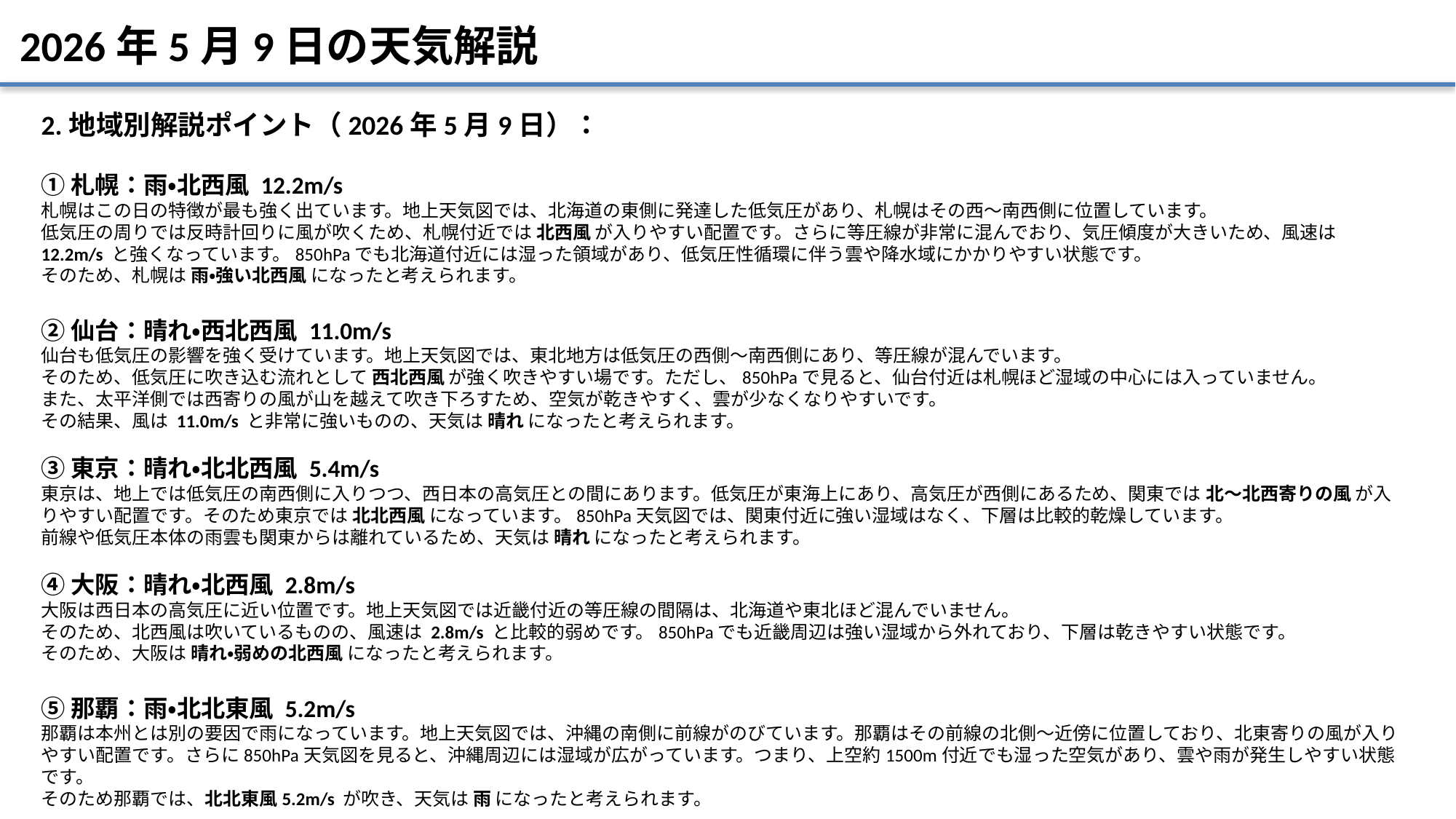

2026年5月9日の天気解説
2.地域別解説ポイント（2026年5月9日）：

①札幌：雨・北西風 12.2m/s
札幌はこの日の特徴が最も強く出ています。地上天気図では、北海道の東側に発達した低気圧があり、札幌はその西〜南西側に位置しています。
低気圧の周りでは反時計回りに風が吹くため、札幌付近では 北西風 が入りやすい配置です。さらに等圧線が非常に混んでおり、気圧傾度が大きいため、風速は 12.2m/s と強くなっています。850hPaでも北海道付近には湿った領域があり、低気圧性循環に伴う雲や降水域にかかりやすい状態です。
そのため、札幌は 雨・強い北西風 になったと考えられます。

②仙台：晴れ・西北西風 11.0m/s
仙台も低気圧の影響を強く受けています。地上天気図では、東北地方は低気圧の西側〜南西側にあり、等圧線が混んでいます。
そのため、低気圧に吹き込む流れとして 西北西風 が強く吹きやすい場です。ただし、850hPaで見ると、仙台付近は札幌ほど湿域の中心には入っていません。
また、太平洋側では西寄りの風が山を越えて吹き下ろすため、空気が乾きやすく、雲が少なくなりやすいです。
その結果、風は 11.0m/s と非常に強いものの、天気は 晴れ になったと考えられます。

③東京：晴れ・北北西風 5.4m/s
東京は、地上では低気圧の南西側に入りつつ、西日本の高気圧との間にあります。低気圧が東海上にあり、高気圧が西側にあるため、関東では 北〜北西寄りの風 が入りやすい配置です。そのため東京では 北北西風 になっています。850hPa天気図では、関東付近に強い湿域はなく、下層は比較的乾燥しています。
前線や低気圧本体の雨雲も関東からは離れているため、天気は 晴れ になったと考えられます。

④大阪：晴れ・北西風 2.8m/s
大阪は西日本の高気圧に近い位置です。地上天気図では近畿付近の等圧線の間隔は、北海道や東北ほど混んでいません。
そのため、北西風は吹いているものの、風速は 2.8m/s と比較的弱めです。850hPaでも近畿周辺は強い湿域から外れており、下層は乾きやすい状態です。
そのため、大阪は 晴れ・弱めの北西風 になったと考えられます。

⑤那覇：雨・北北東風 5.2m/s
那覇は本州とは別の要因で雨になっています。地上天気図では、沖縄の南側に前線がのびています。那覇はその前線の北側〜近傍に位置しており、北東寄りの風が入りやすい配置です。さらに850hPa天気図を見ると、沖縄周辺には湿域が広がっています。つまり、上空約1500m付近でも湿った空気があり、雲や雨が発生しやすい状態です。
そのため那覇では、北北東風5.2m/s が吹き、天気は 雨 になったと考えられます。